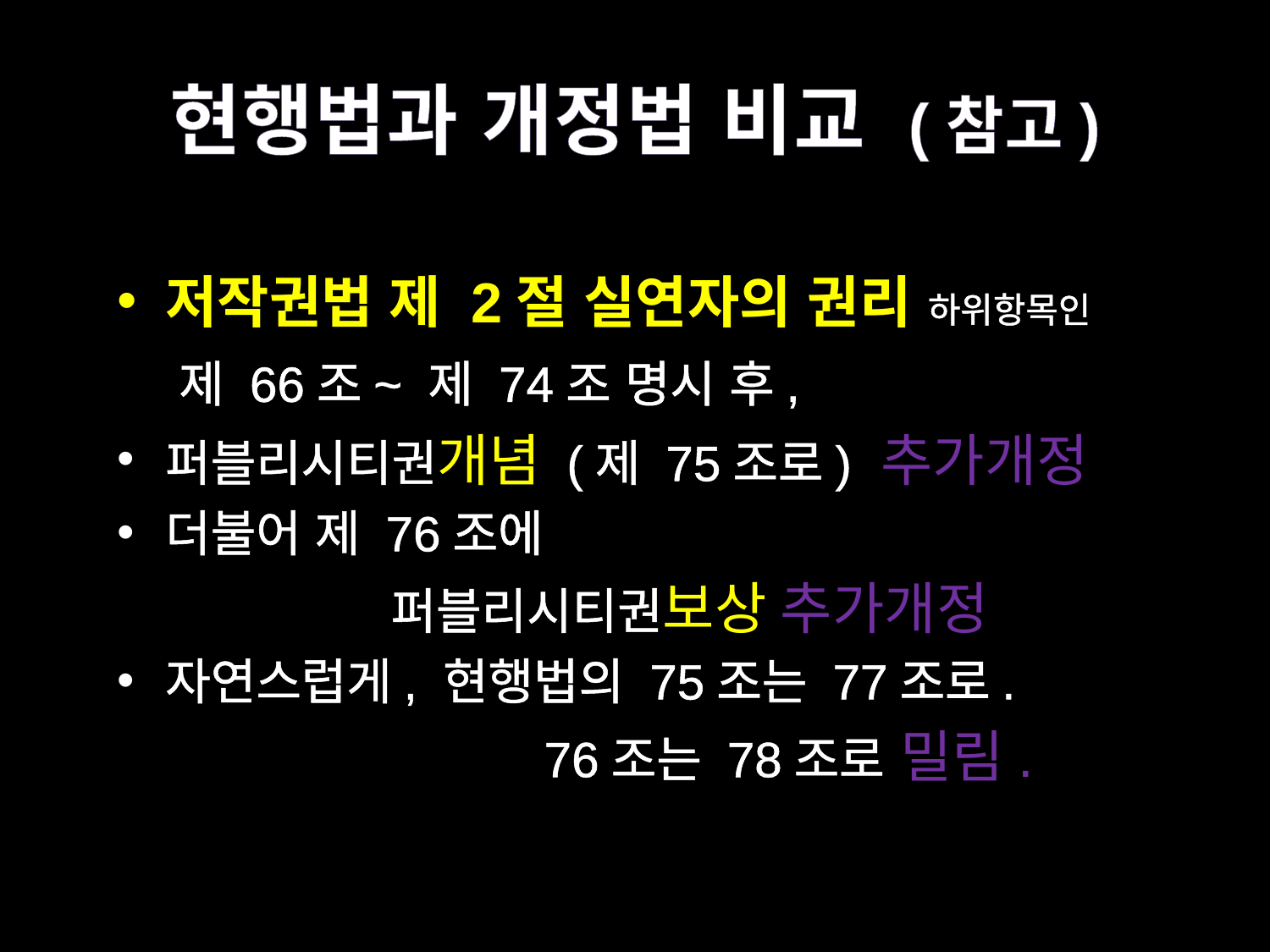

# 현행법과 개정법 비교 (참고)
저작권법 제 2절 실연자의 권리 하위항목인
   제 66조~ 제 74조 명시 후,
퍼블리시티권개념 (제 75조로) 추가개정
더불어 제 76조에
                   퍼블리시티권보상 추가개정
자연스럽게, 현행법의 75조는 77조로.
                               76조는 78조로 밀림.